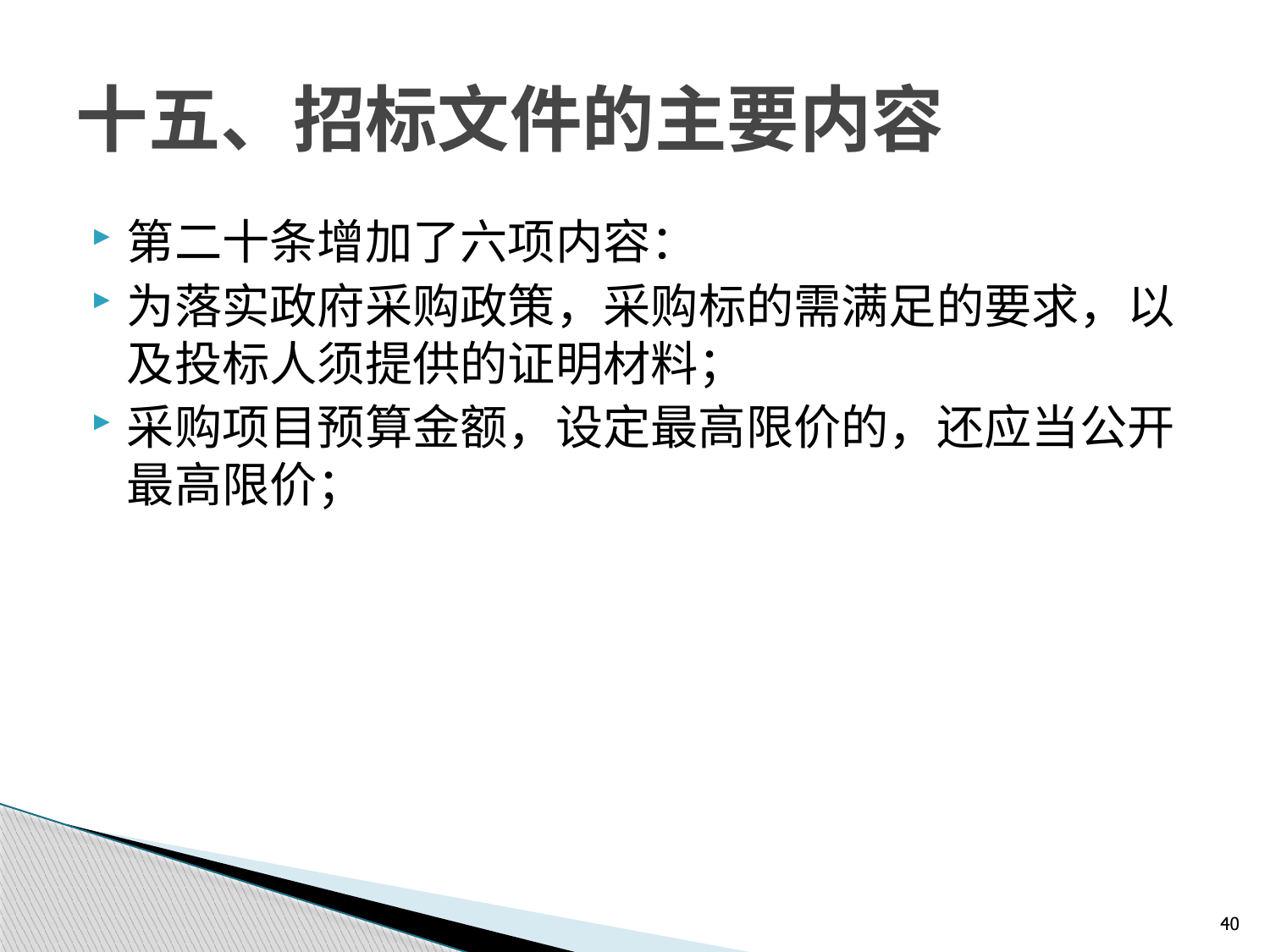

# 十五、招标文件的主要内容
第二十条增加了六项内容：
为落实政府采购政策，采购标的需满足的要求，以及投标人须提供的证明材料；
采购项目预算金额，设定最高限价的，还应当公开最高限价；
40